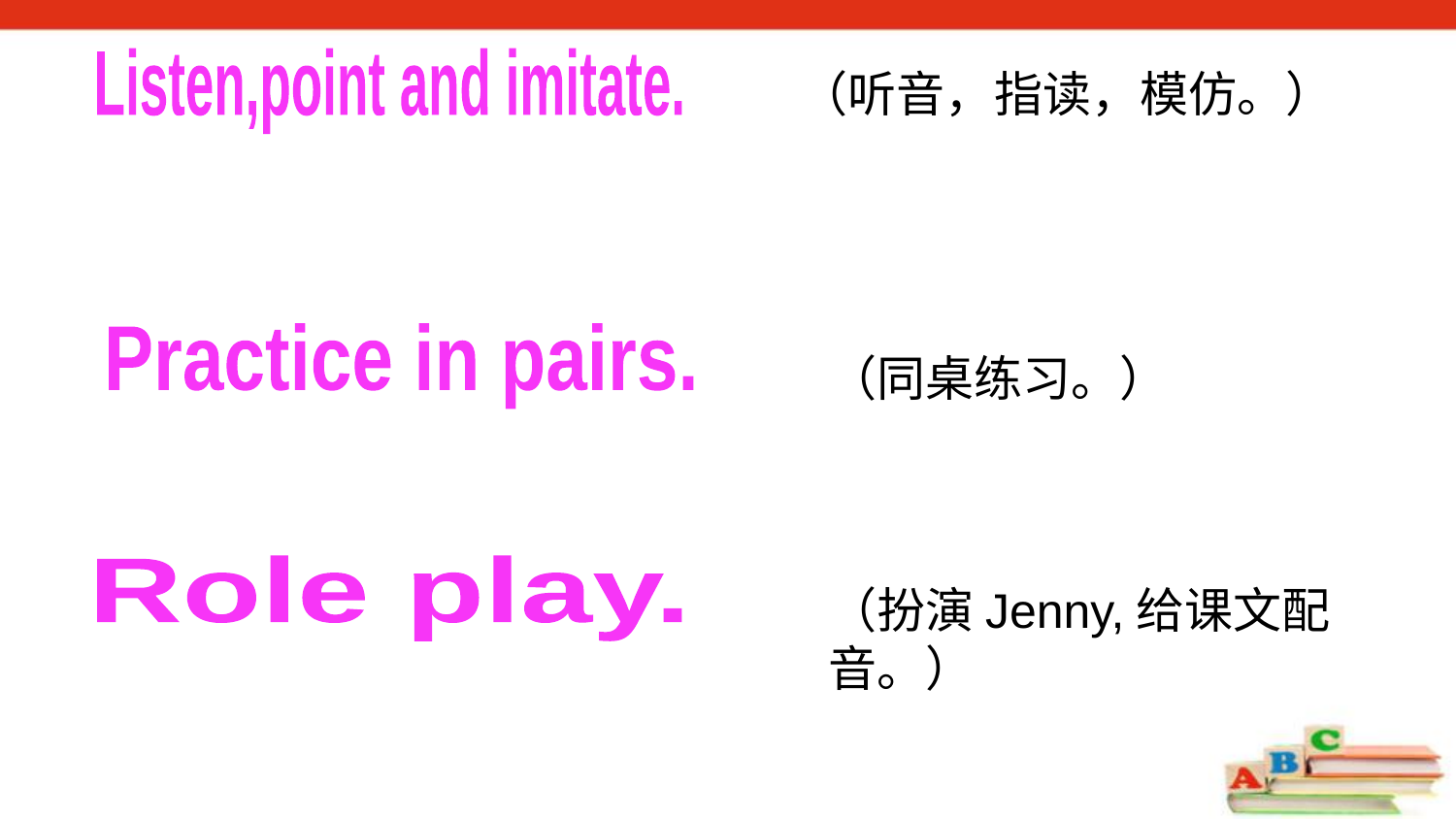

Listen,point and imitate.
（听音，指读，模仿。）
Practice in pairs.
（同桌练习。）
Role play.
（扮演Jenny,给课文配音。）